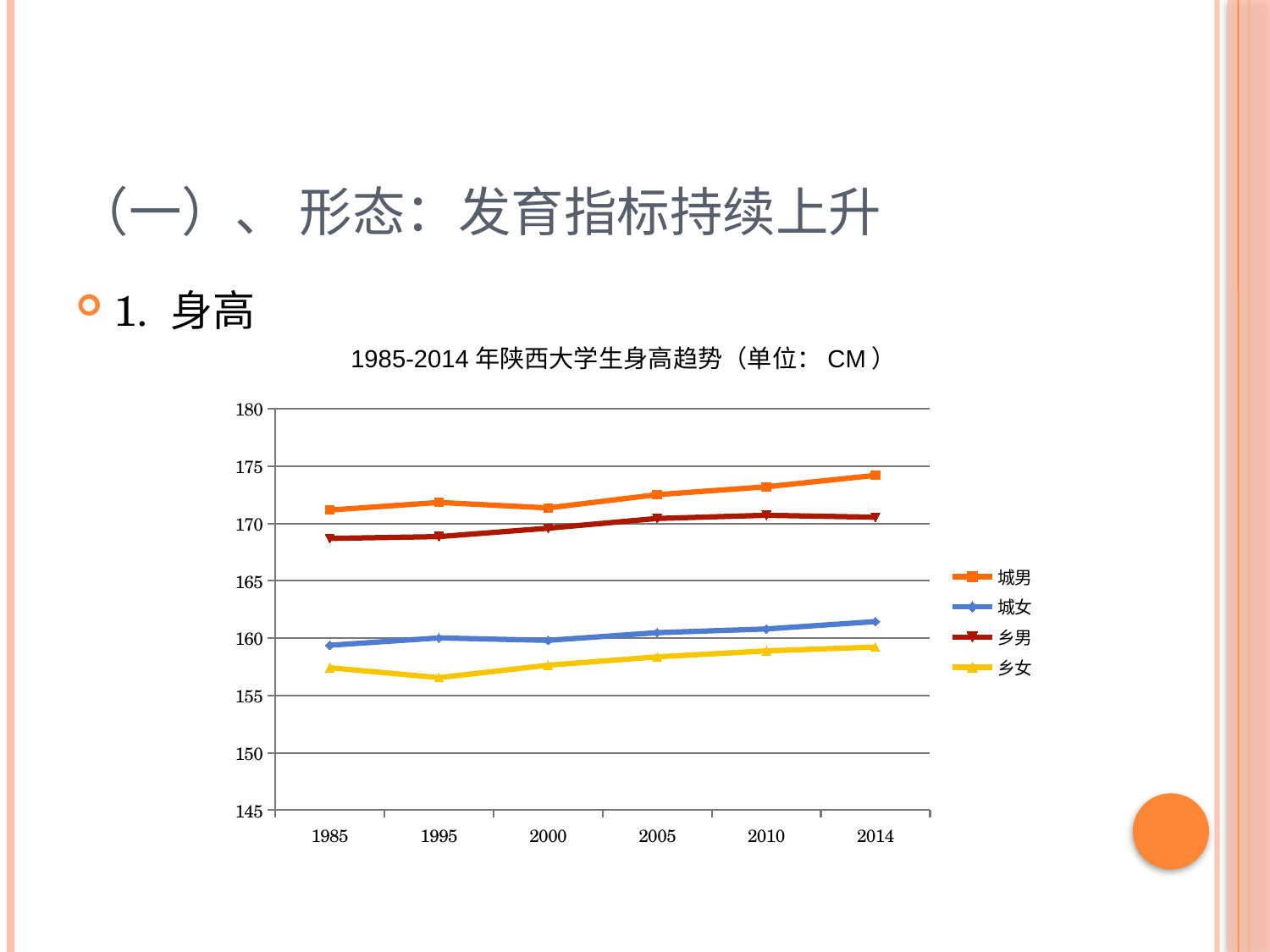

# （一）、 形态：发育指标持续上升
1. 身高
1985-2014年陕西大学生身高趋势（单位：CM）

### Chart

| Category | 城男 | 城女 | 乡男 | 乡女 |
|---|---|---|---|---|
| 1985 | 171.16 | 159.37 | 168.69 | 157.41 |
| 1995 | 171.83 | 160.01 | 168.850000000001 | 156.55 |
| 2000 | 171.350000000001 | 159.8 | 169.58 | 157.63 |
| 2005 | 172.51 | 160.47 | 170.43 | 158.36 |
| 2010 | 173.19 | 160.79 | 170.71 | 158.880000000001 |
| 2014 | 174.19 | 161.44 | 170.54 | 159.22 |